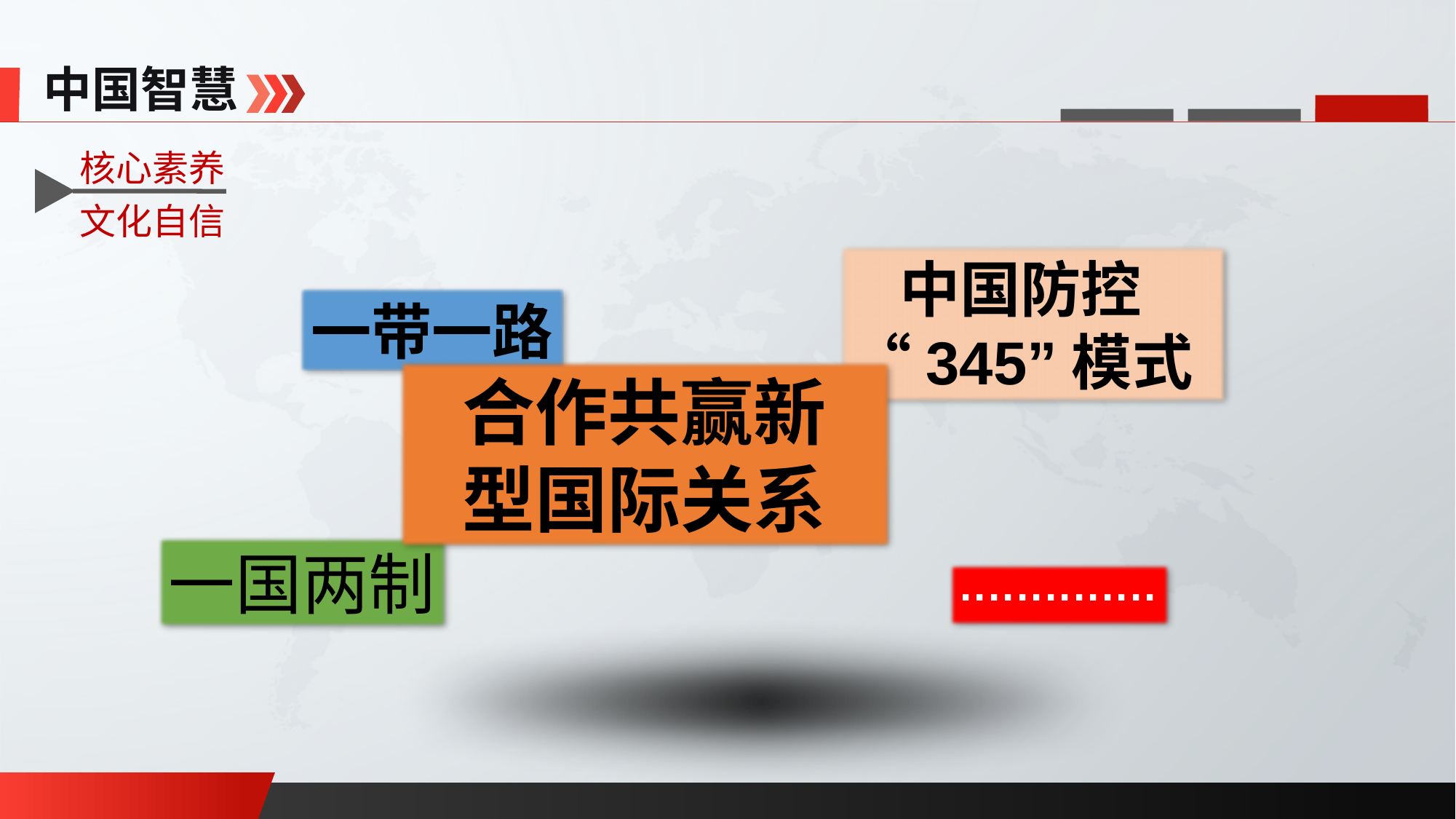

中国智慧

核心素养
文化自信

    中国防控“345”模式
一带一路
合作共赢新
型国际关系
一国两制
··············